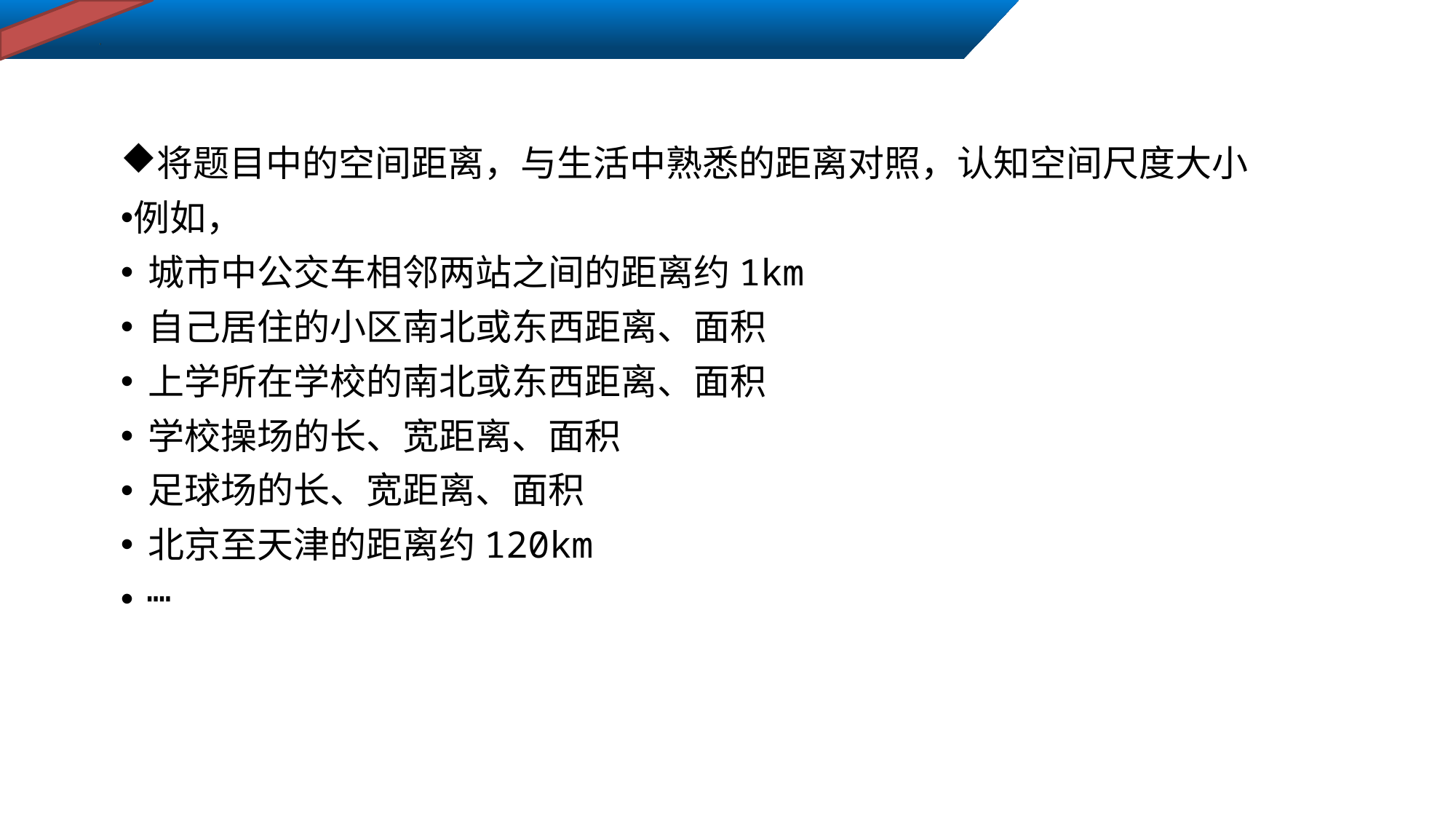

将题目中的空间距离，与生活中熟悉的距离对照，认知空间尺度大小
例如，
城市中公交车相邻两站之间的距离约1km
自己居住的小区南北或东西距离、面积
上学所在学校的南北或东西距离、面积
学校操场的长、宽距离、面积
足球场的长、宽距离、面积
北京至天津的距离约120km
┉